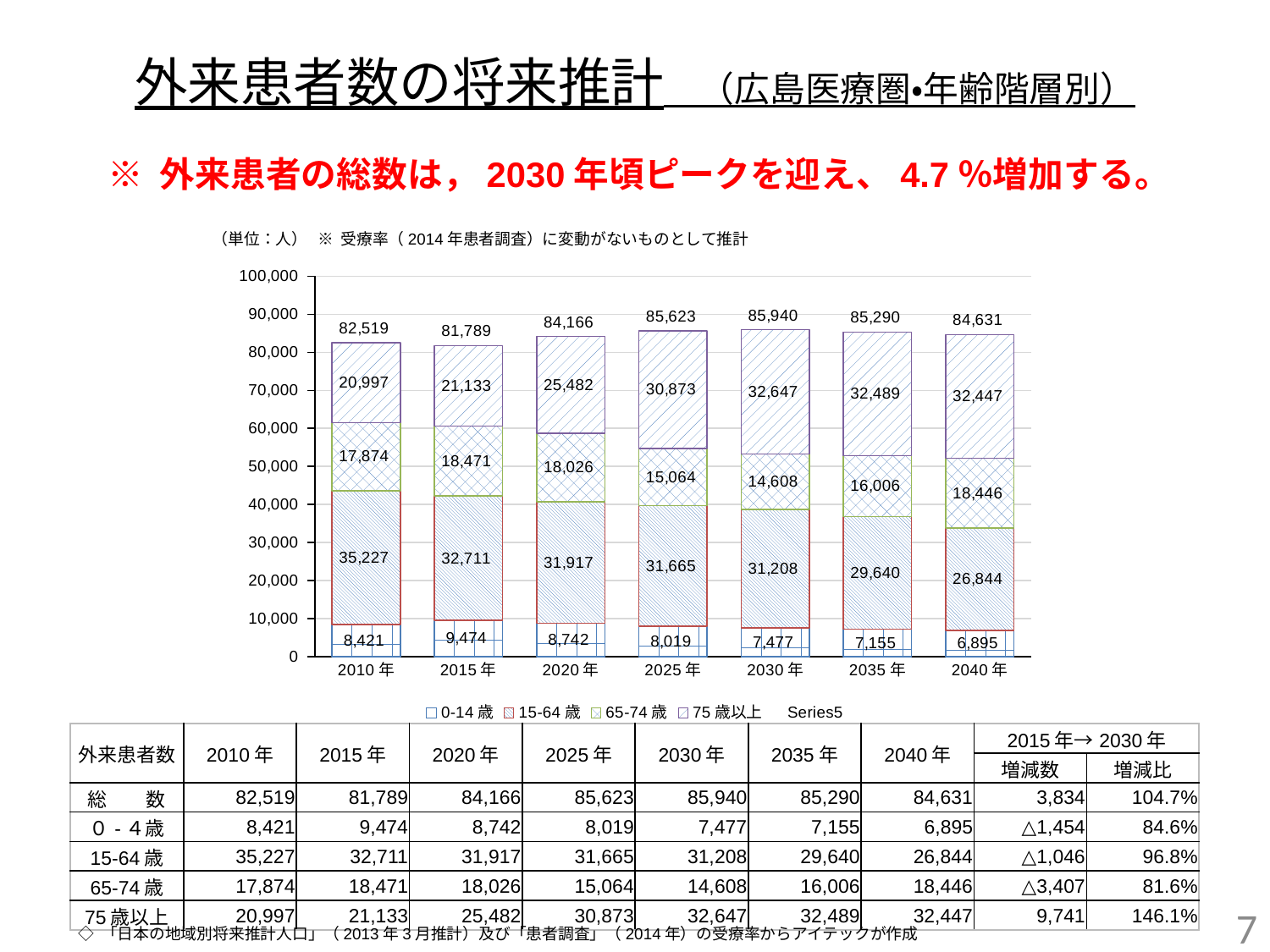

外来患者数の将来推計　（広島医療圏・年齢階層別）
 ※ 外来患者の総数は，2030年頃ピークを迎え、4.7％増加する。
（単位：人）
※ 受療率（2014年患者調査）に変動がないものとして推計

### Chart

| Category | 0-14歳 | 15-64歳 | 65-74歳 | 75歳以上 |  |
|---|---|---|---|---|---|
| 2010年 | 8420.626510000002 | 35226.635089999996 | 17873.9652 | 20997.31822 | 82518.54501999999 |
| 2015年 | 9473.756290000001 | 32711.41185 | 18470.87271 | 21132.697079999998 | 81788.73793 |
| 2020年 | 8741.77281 | 31916.51733 | 18025.636700000003 | 25482.37068 | 84166.29752000001 |
| 2025年 | 8019.47184 | 31665.259749999994 | 15064.360089999998 | 30873.47112 | 85622.56279999999 |
| 2030年 | 7476.89815 | 31208.403250000007 | 14607.688040000001 | 32646.76896 | 85939.7584 |
| 2035年 | 7154.60031 | 29640.25117 | 16006.279779999999 | 32488.521480000003 | 85289.65273999999 |
| 2040年 | 6894.63424 | 26844.064999999995 | 18445.89969 | 32446.65408 | 84631.25301 |
| 外来患者数 | 2010年 | 2015年 | 2020年 | 2025年 | 2030年 | 2035年 | 2040年 | 2015年→2030年 |  |
| --- | --- | --- | --- | --- | --- | --- | --- | --- | --- |
|  |  |  |  |  |  |  |  | 増減数 | 増減比 |
| 総　　数 | 82,519 | 81,789 | 84,166 | 85,623 | 85,940 | 85,290 | 84,631 | 3,834 | 104.7% |
| ０-４歳 | 8,421 | 9,474 | 8,742 | 8,019 | 7,477 | 7,155 | 6,895 | △1,454 | 84.6% |
| 15-64歳 | 35,227 | 32,711 | 31,917 | 31,665 | 31,208 | 29,640 | 26,844 | △1,046 | 96.8% |
| 65-74歳 | 17,874 | 18,471 | 18,026 | 15,064 | 14,608 | 16,006 | 18,446 | △3,407 | 81.6% |
| 75歳以上 | 20,997 | 21,133 | 25,482 | 30,873 | 32,647 | 32,489 | 32,447 | 9,741 | 146.1% |
7
◇ 「日本の地域別将来推計人口」（2013年3月推計）及び「患者調査」（2014年）の受療率からアイテックが作成